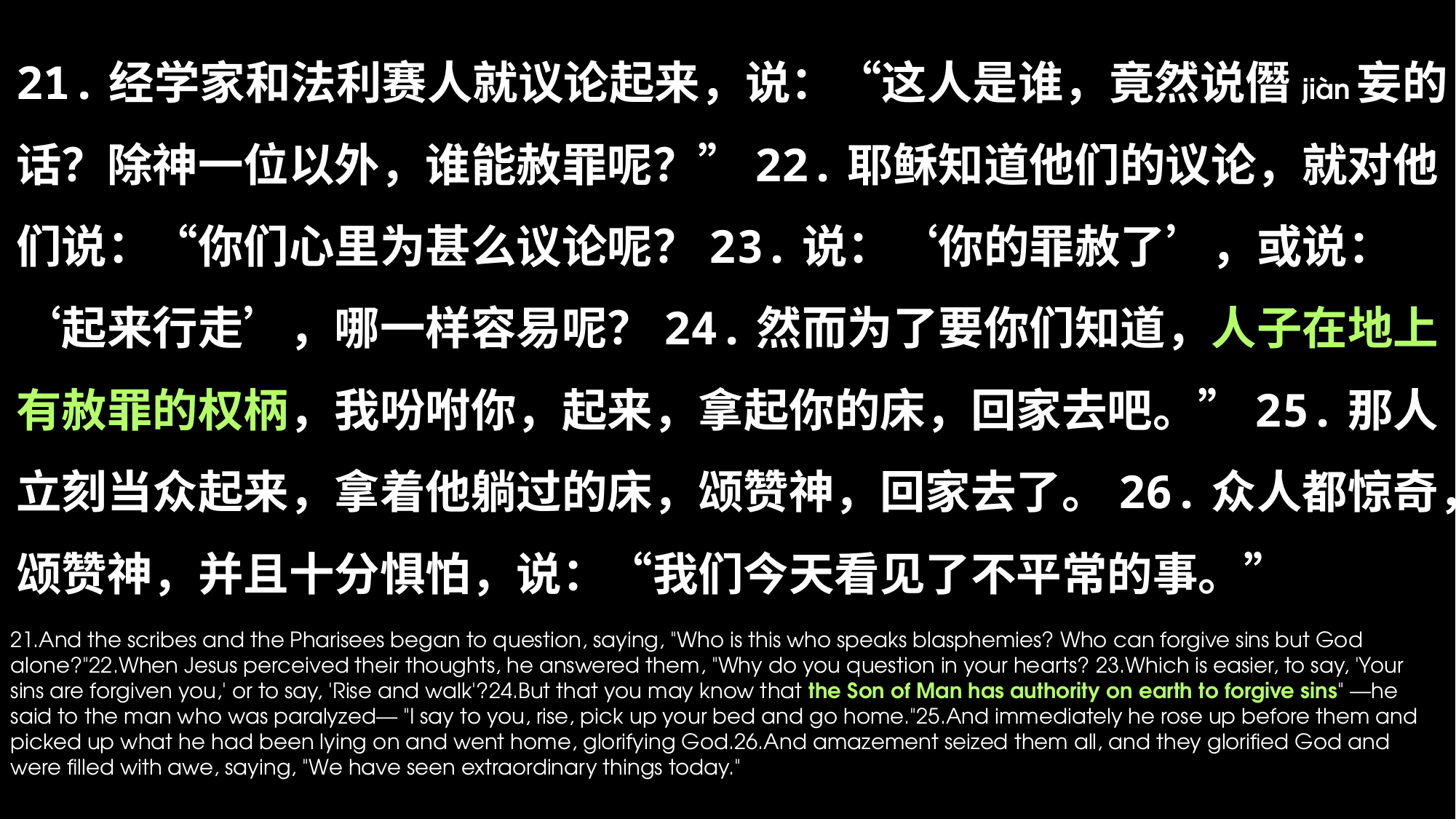

21.经学家和法利赛人就议论起来，说：“这人是谁，竟然说僭jiàn妄的话？除神一位以外，谁能赦罪呢？”22.耶稣知道他们的议论，就对他们说：“你们心里为甚么议论呢？23.说：‘你的罪赦了’，或说：‘起来行走’，哪一样容易呢？24.然而为了要你们知道，人子在地上有赦罪的权柄，我吩咐你，起来，拿起你的床，回家去吧。”25.那人立刻当众起来，拿着他躺过的床，颂赞神，回家去了。26.众人都惊奇，颂赞神，并且十分惧怕，说：“我们今天看见了不平常的事。”

21.And the scribes and the Pharisees began to question, saying, "Who is this who speaks blasphemies? Who can forgive sins but God alone?"22.When Jesus perceived their thoughts, he answered them, "Why do you question in your hearts? 23.Which is easier, to say, 'Your sins are forgiven you,' or to say, 'Rise and walk'?24.But that you may know that the Son of Man has authority on earth to forgive sins" —he said to the man who was paralyzed— "I say to you, rise, pick up your bed and go home."25.And immediately he rose up before them and picked up what he had been lying on and went home, glorifying God.26.And amazement seized them all, and they glorified God and were filled with awe, saying, "We have seen extraordinary things today."